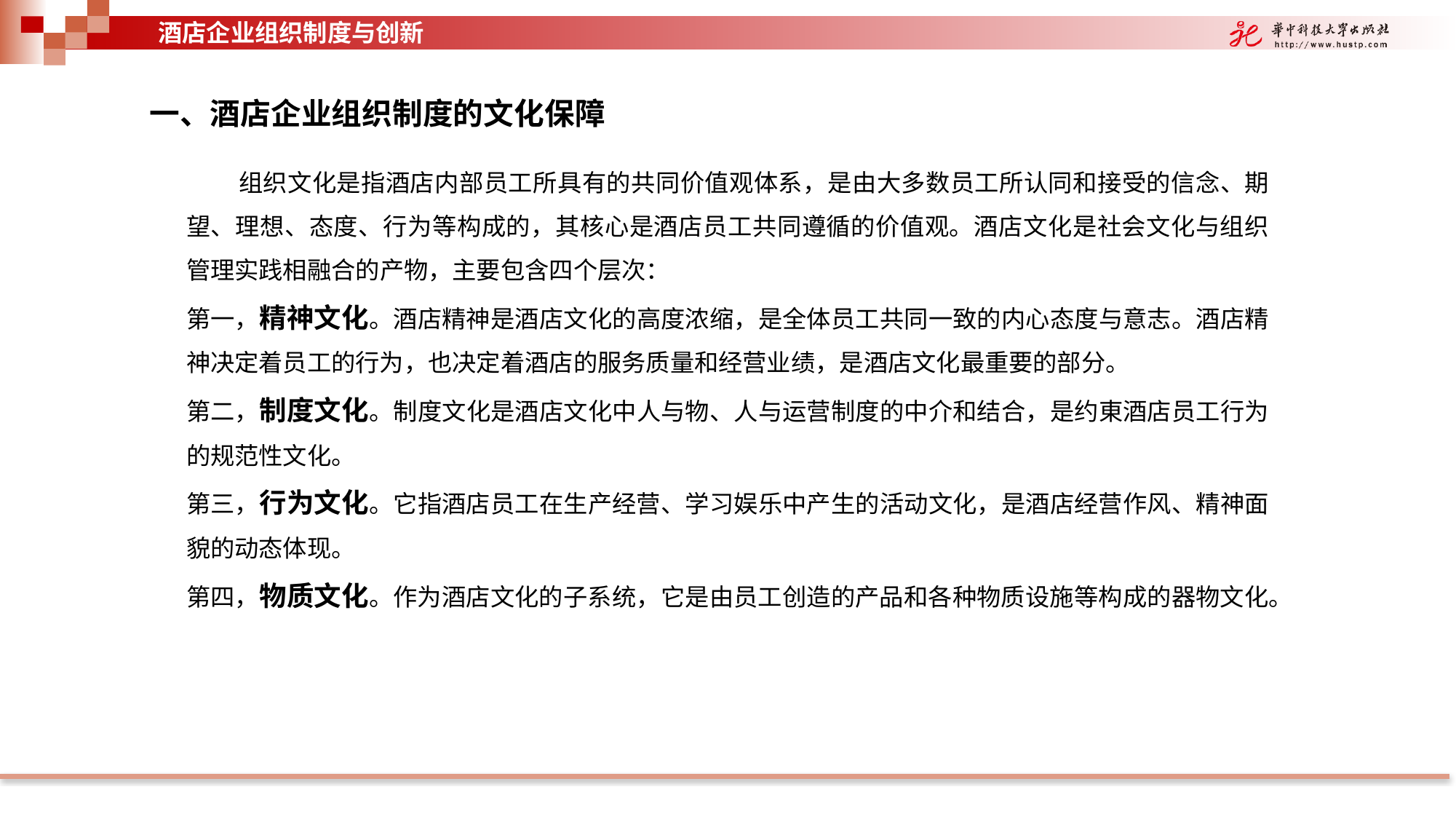

酒店企业组织制度与创新
一、酒店企业组织制度的文化保障
        组织文化是指酒店内部员工所具有的共同价值观体系，是由大多数员工所认同和接受的信念、期望、理想、态度、行为等构成的，其核心是酒店员工共同遵循的价值观。酒店文化是社会文化与组织管理实践相融合的产物，主要包含四个层次：
第一，精神文化。酒店精神是酒店文化的高度浓缩，是全体员工共同一致的内心态度与意志。酒店精神决定着员工的行为，也决定着酒店的服务质量和经营业绩，是酒店文化最重要的部分。
第二，制度文化。制度文化是酒店文化中人与物、人与运营制度的中介和结合，是约東酒店员工行为的规范性文化。
第三，行为文化。它指酒店员工在生产经营、学习娱乐中产生的活动文化，是酒店经营作风、精神面貌的动态体现。
第四，物质文化。作为酒店文化的子系统，它是由员工创造的产品和各种物质设施等构成的器物文化。